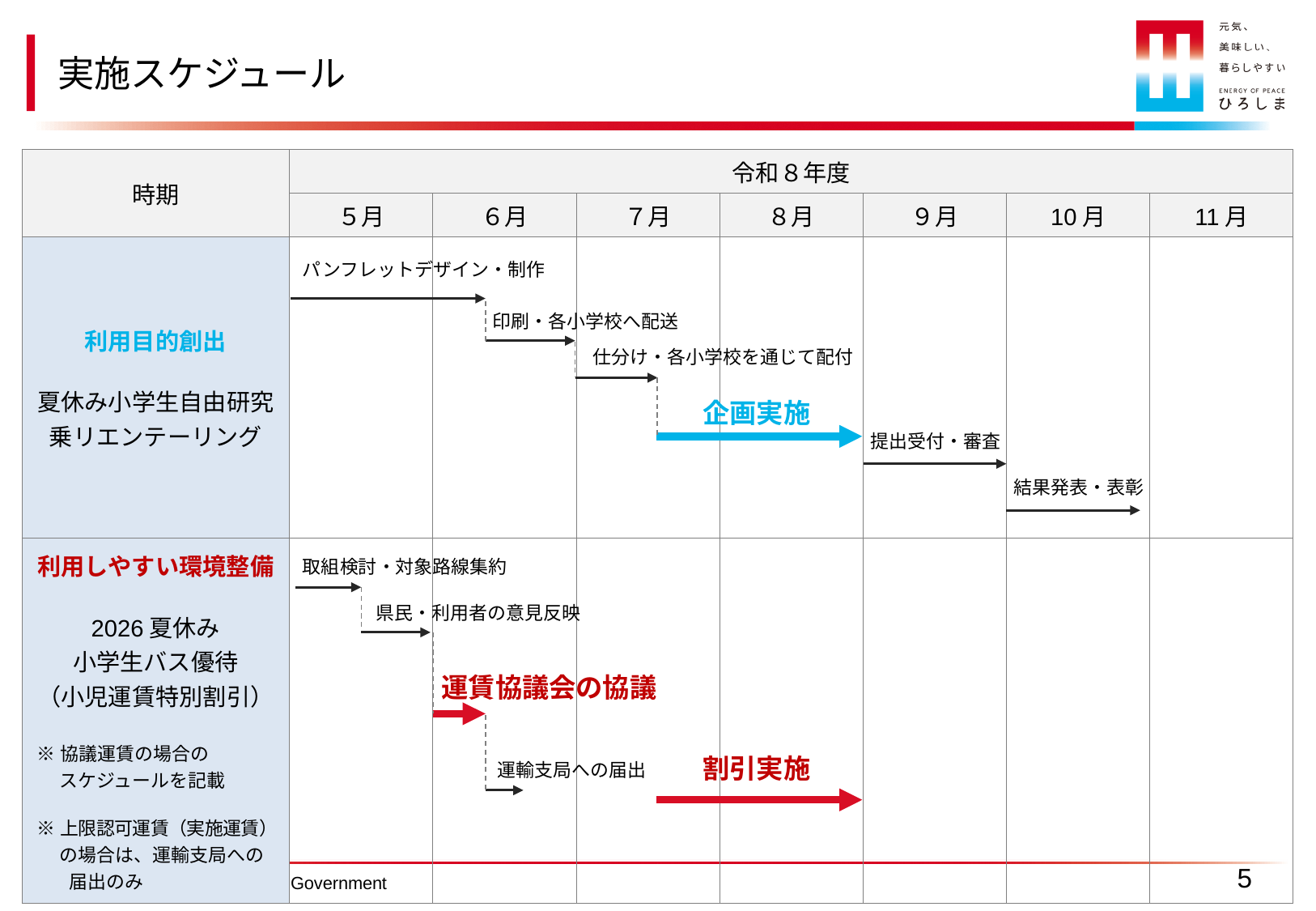

実施スケジュール
| 時期 | 令和８年度 |  |  |  |  |  |  |
| --- | --- | --- | --- | --- | --- | --- | --- |
|  | ５月 | ６月 | ７月 | ８月 | ９月 | 10月 | 11月 |
| 利用目的創出 夏休み小学生自由研究 乗リエンテーリング |  |  |  |  |  |  |  |
| 利用しやすい環境整備 2026夏休み 小学生バス優待 （小児運賃特別割引） ※協議運賃の場合の 　 スケジュールを記載 ※上限認可運賃（実施運賃） 　 の場合は、運輸支局への 　　届出のみ |  |  |  |  |  |  |  |
パンフレットデザイン・制作
印刷・各小学校へ配送
仕分け・各小学校を通じて配付
企画実施
提出受付・審査
結果発表・表彰
取組検討・対象路線集約
県民・利用者の意見反映
運賃協議会の協議
割引実施
運輸支局への届出